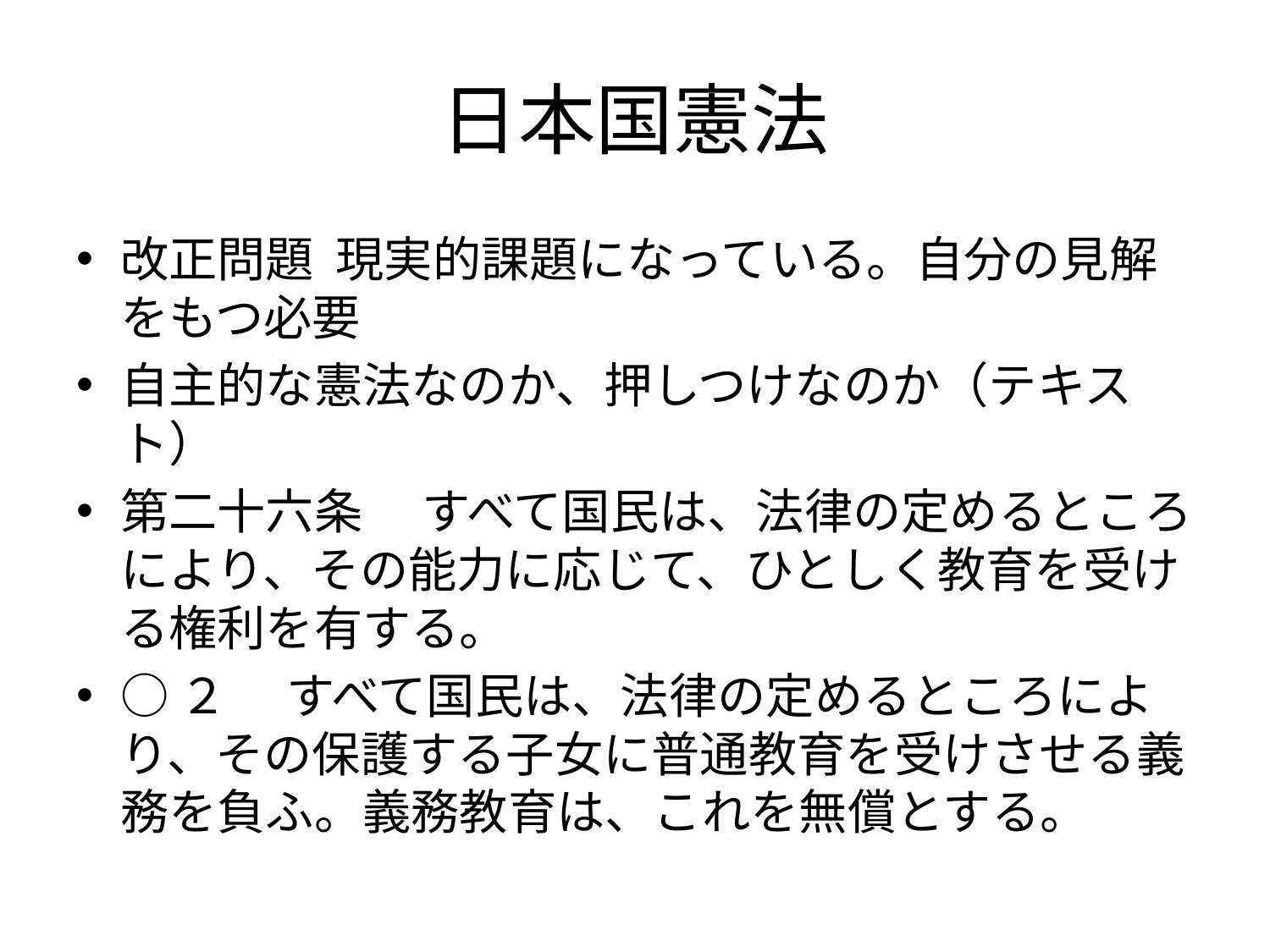

# 日本国憲法
改正問題  現実的課題になっている。自分の見解をもつ必要
自主的な憲法なのか、押しつけなのか（テキスト）
第二十六条 　すべて国民は、法律の定めるところにより、その能力に応じて、ひとしく教育を受ける権利を有する。
○２ 　すべて国民は、法律の定めるところにより、その保護する子女に普通教育を受けさせる義務を負ふ。義務教育は、これを無償とする。